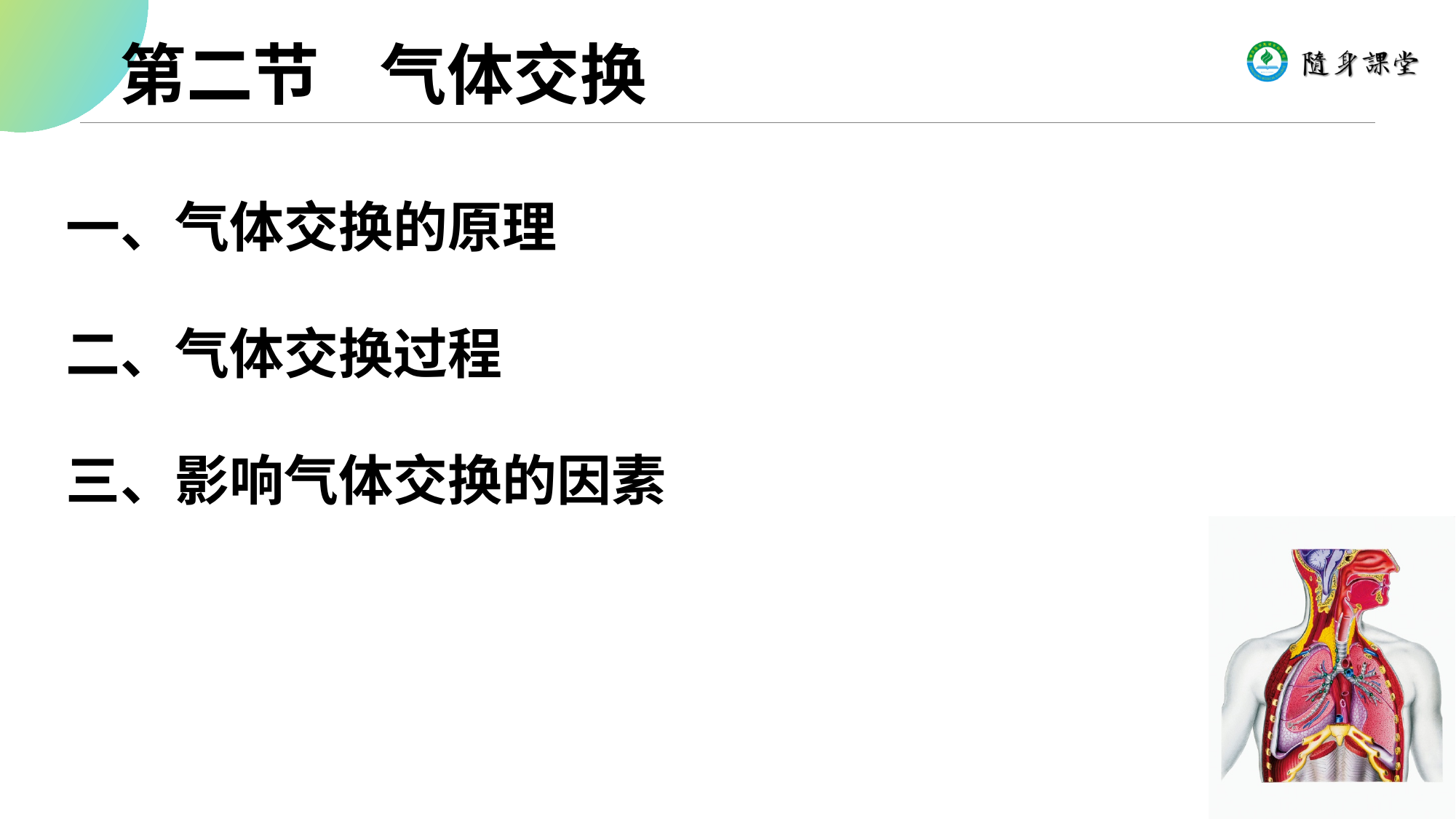

第二节    气体交换
一、气体交换的原理
二、气体交换过程
三、影响气体交换的因素

56